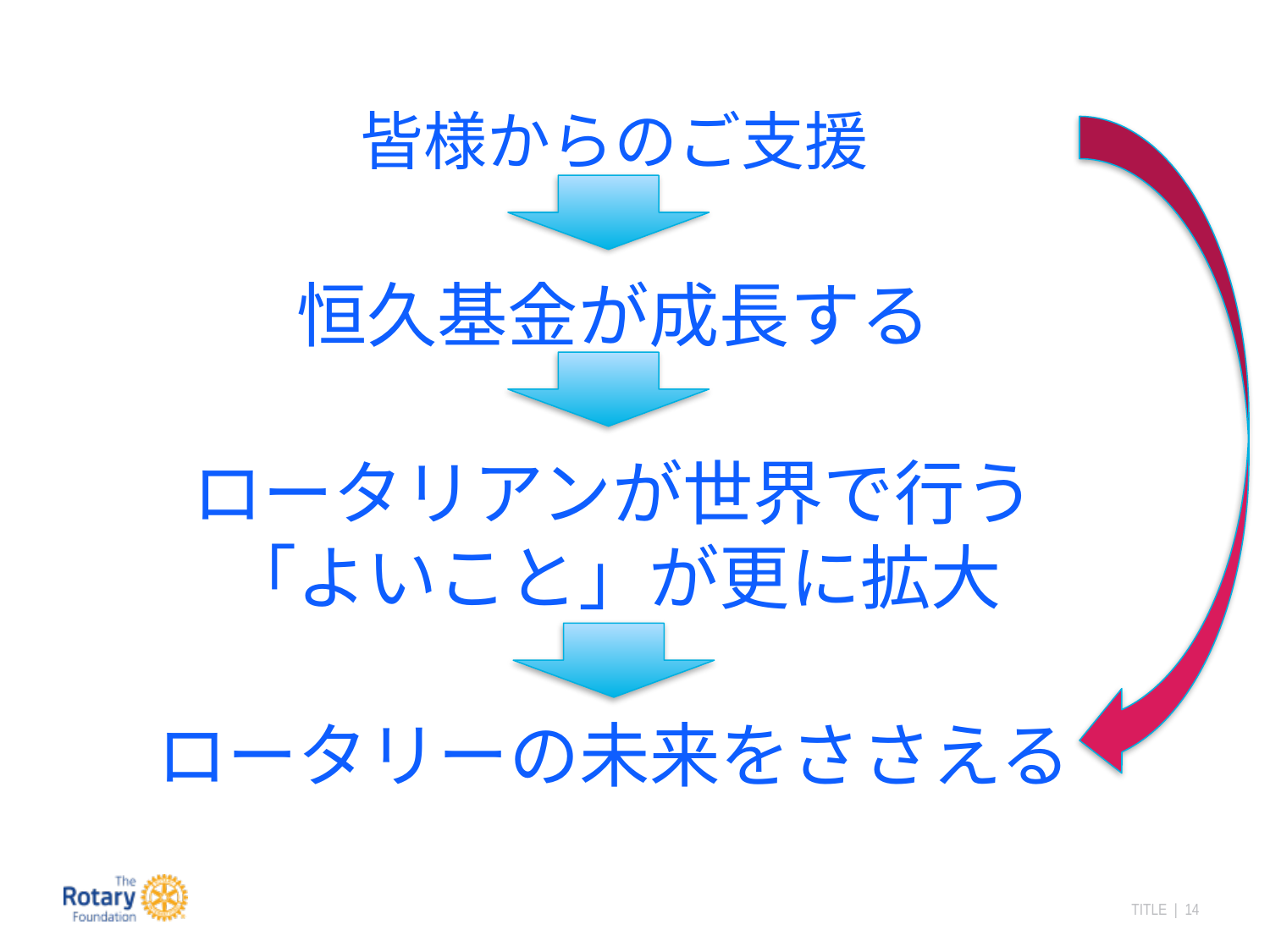

# 皆様からのご支援 　　　 恒久基金が成長する 　 ロータリアンが世界で行う 「よいこと」が更に拡大 　　 ロータリーの未来をささえる